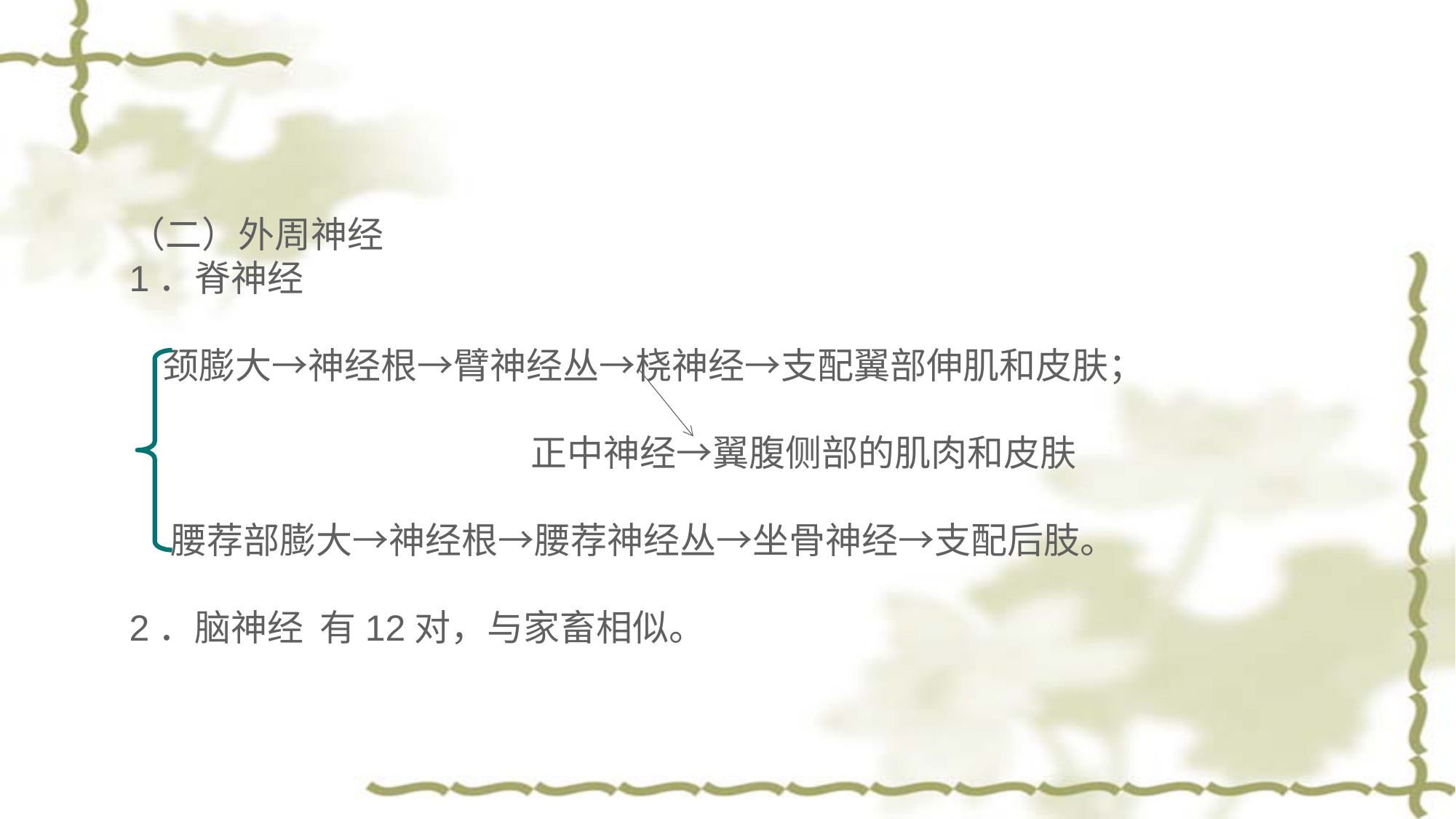

（二）外周神经
1．脊神经

   颈膨大→神经根→臂神经丛→桡神经→支配翼部伸肌和皮肤；

                                                正中神经→翼腹侧部的肌肉和皮肤

    腰荐部膨大→神经根→腰荐神经丛→坐骨神经→支配后肢。

2．脑神经  有12对，与家畜相似。